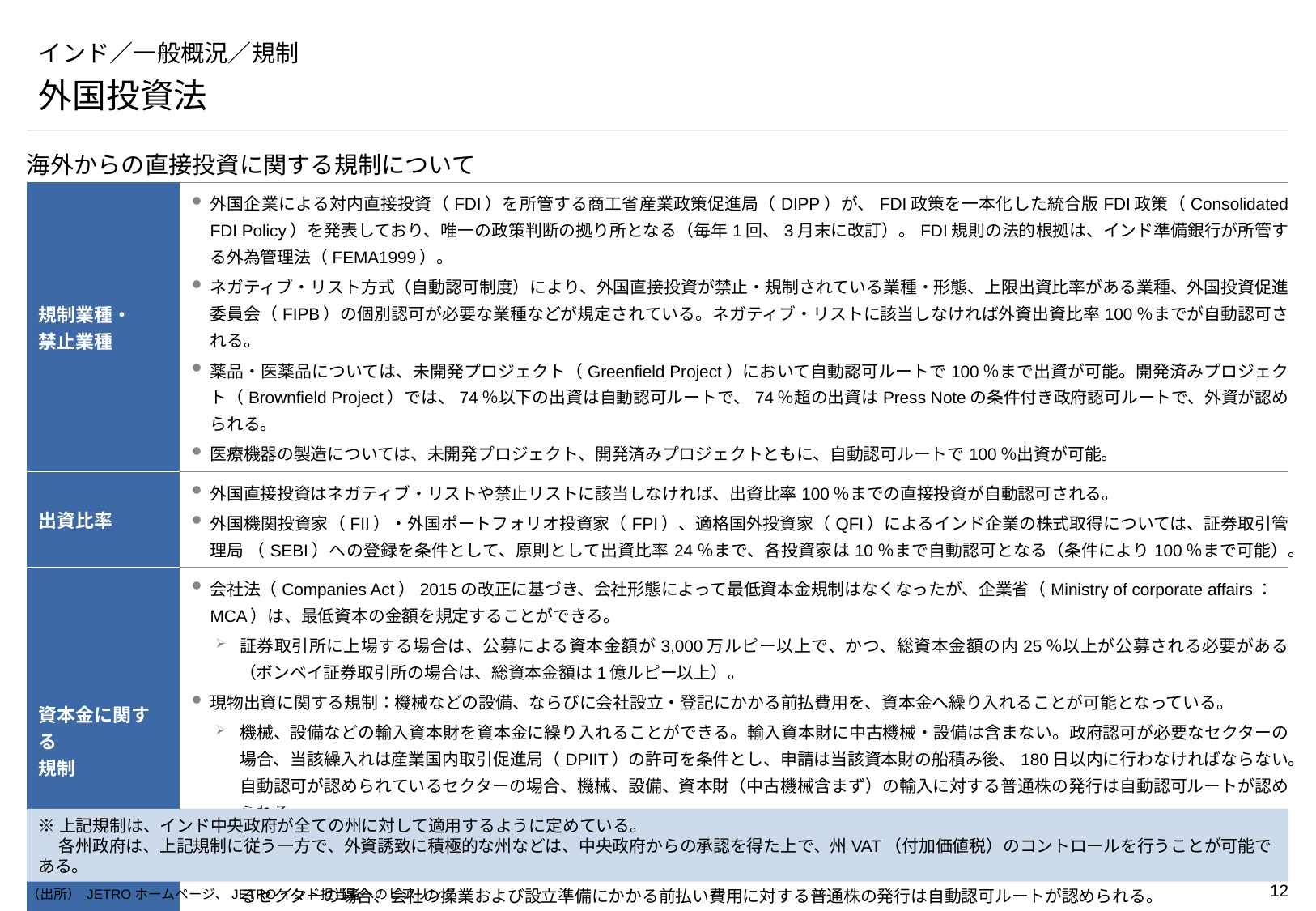

# インド／一般概況／規制
外国投資法
海外からの直接投資に関する規制について
| 規制業種・ 禁止業種 | 外国企業による対内直接投資（FDI）を所管する商工省産業政策促進局（DIPP）が、FDI政策を一本化した統合版FDI政策（Consolidated FDI Policy）を発表しており、唯一の政策判断の拠り所となる（毎年1回、3月末に改訂）。FDI規則の法的根拠は、インド準備銀行が所管する外為管理法（FEMA1999）。 ネガティブ・リスト方式（自動認可制度）により、外国直接投資が禁止・規制されている業種・形態、上限出資比率がある業種、外国投資促進委員会（FIPB）の個別認可が必要な業種などが規定されている。ネガティブ・リストに該当しなければ外資出資比率100％までが自動認可される。 薬品・医薬品については、未開発プロジェクト（Greenfield Project）において自動認可ルートで100％まで出資が可能。開発済みプロジェクト（Brownfield Project）では、74％以下の出資は自動認可ルートで、74％超の出資はPress Noteの条件付き政府認可ルートで、外資が認められる。 医療機器の製造については、未開発プロジェクト、開発済みプロジェクトともに、自動認可ルートで100％出資が可能。 |
| --- | --- |
| 出資比率 | 外国直接投資はネガティブ・リストや禁止リストに該当しなければ、出資比率100％までの直接投資が自動認可される。 外国機関投資家（FII）・外国ポートフォリオ投資家（FPI）、適格国外投資家（QFI）によるインド企業の株式取得については、証券取引管理局 （SEBI）への登録を条件として、原則として出資比率24％まで、各投資家は10％まで自動認可となる（条件により100％まで可能）。 |
| 資本金に関する 規制 | 会社法（Companies Act）2015の改正に基づき、会社形態によって最低資本金規制はなくなったが、企業省（Ministry of corporate affairs：MCA）は、最低資本の金額を規定することができる。 証券取引所に上場する場合は、公募による資本金額が3,000万ルピー以上で、かつ、総資本金額の内25％以上が公募される必要がある（ボンベイ証券取引所の場合は、総資本金額は1億ルピー以上）。 現物出資に関する規制：機械などの設備、ならびに会社設立・登記にかかる前払費用を、資本金へ繰り入れることが可能となっている。 機械、設備などの輸入資本財を資本金に繰り入れることができる。輸入資本財に中古機械・設備は含まない。政府認可が必要なセクターの場合、当該繰入れは産業国内取引促進局（DPIIT）の許可を条件とし、申請は当該資本財の船積み後、180日以内に行わなければならない。自動認可が認められているセクターの場合、機械、設備、資本財（中古機械含まず）の輸入に対する普通株の発行は自動認可ルートが認められる。 海外投資家による、会社の設立準備ならびに登記にかかる前払い費用（家賃も含む）を資本金に繰り入れることができる。政府認可が必要なセクターの場合、繰入れはDPIITの許可を条件とし、申請は会社登記後、180日以内に行わなければならない。自動認可が認められているセクターの場合、会社の操業および設立準備にかかる前払い費用に対する普通株の発行は自動認可ルートが認められる。 |
| その他の規制 | 特別経済区（SEZ）内企業、100％輸出指向型企業（EOU）等は、各種税優遇を得られる条件として、輸出入収支をプラスに保つことが義務付けられる。 再投資に関しては、2009年2月に新規則が発表され、外国企業による再投資の定義が明確化されるとともに承認手続きが簡素化された。 |
※上記規制は、インド中央政府が全ての州に対して適用するように定めている。
　 各州政府は、上記規制に従う一方で、外資誘致に積極的な州などは、中央政府からの承認を得た上で、州VAT（付加価値税）のコントロールを行うことが可能である。
（出所） JETROホームページ、JETROインド担当者へのヒアリング